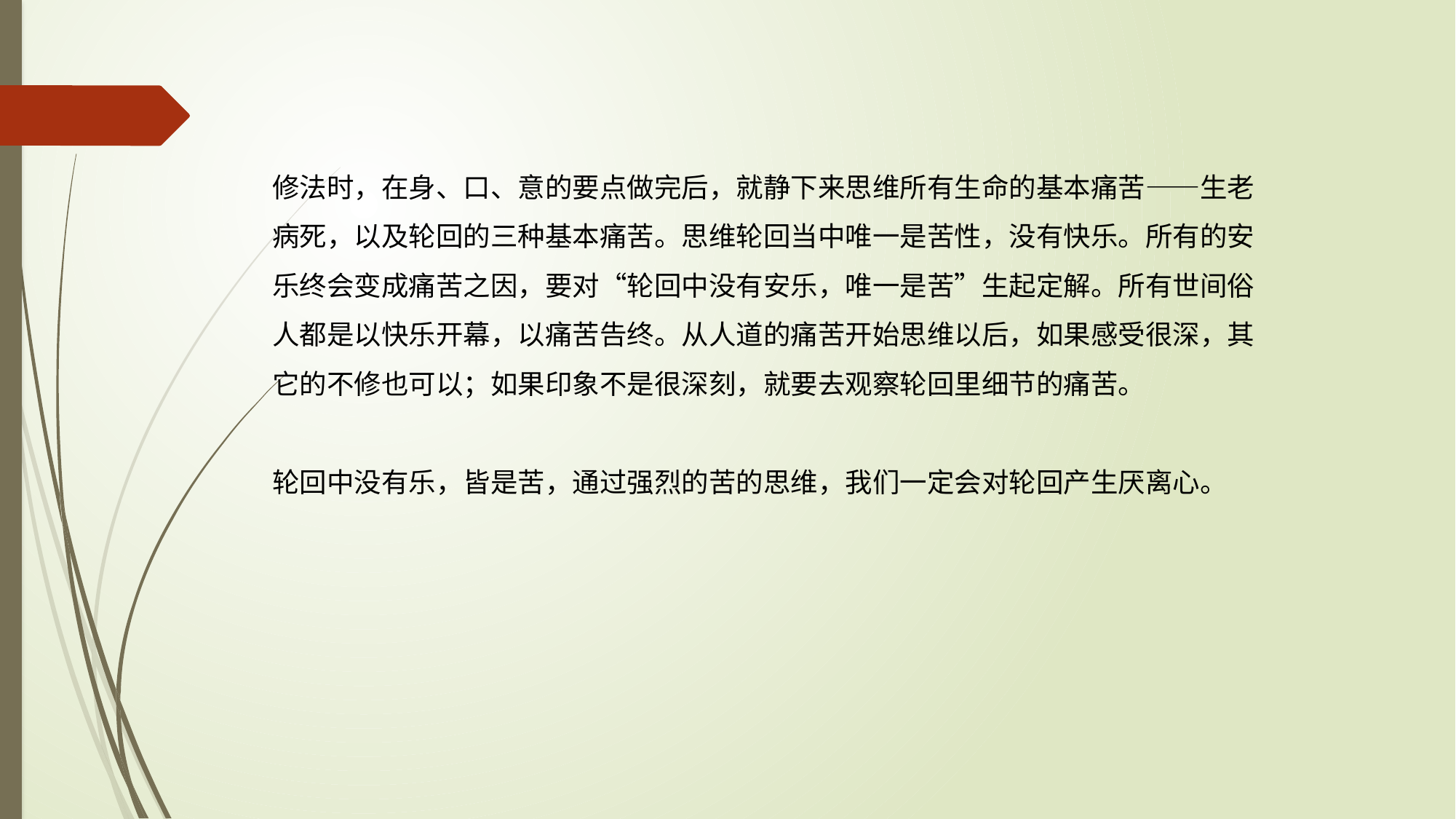

修法时，在身、口、意的要点做完后，就静下来思维所有生命的基本痛苦——生老病死，以及轮回的三种基本痛苦。思维轮回当中唯一是苦性，没有快乐。所有的安乐终会变成痛苦之因，要对“轮回中没有安乐，唯一是苦”生起定解。所有世间俗人都是以快乐开幕，以痛苦告终。从人道的痛苦开始思维以后，如果感受很深，其它的不修也可以；如果印象不是很深刻，就要去观察轮回里细节的痛苦。

轮回中没有乐，皆是苦，通过强烈的苦的思维，我们一定会对轮回产生厌离心。